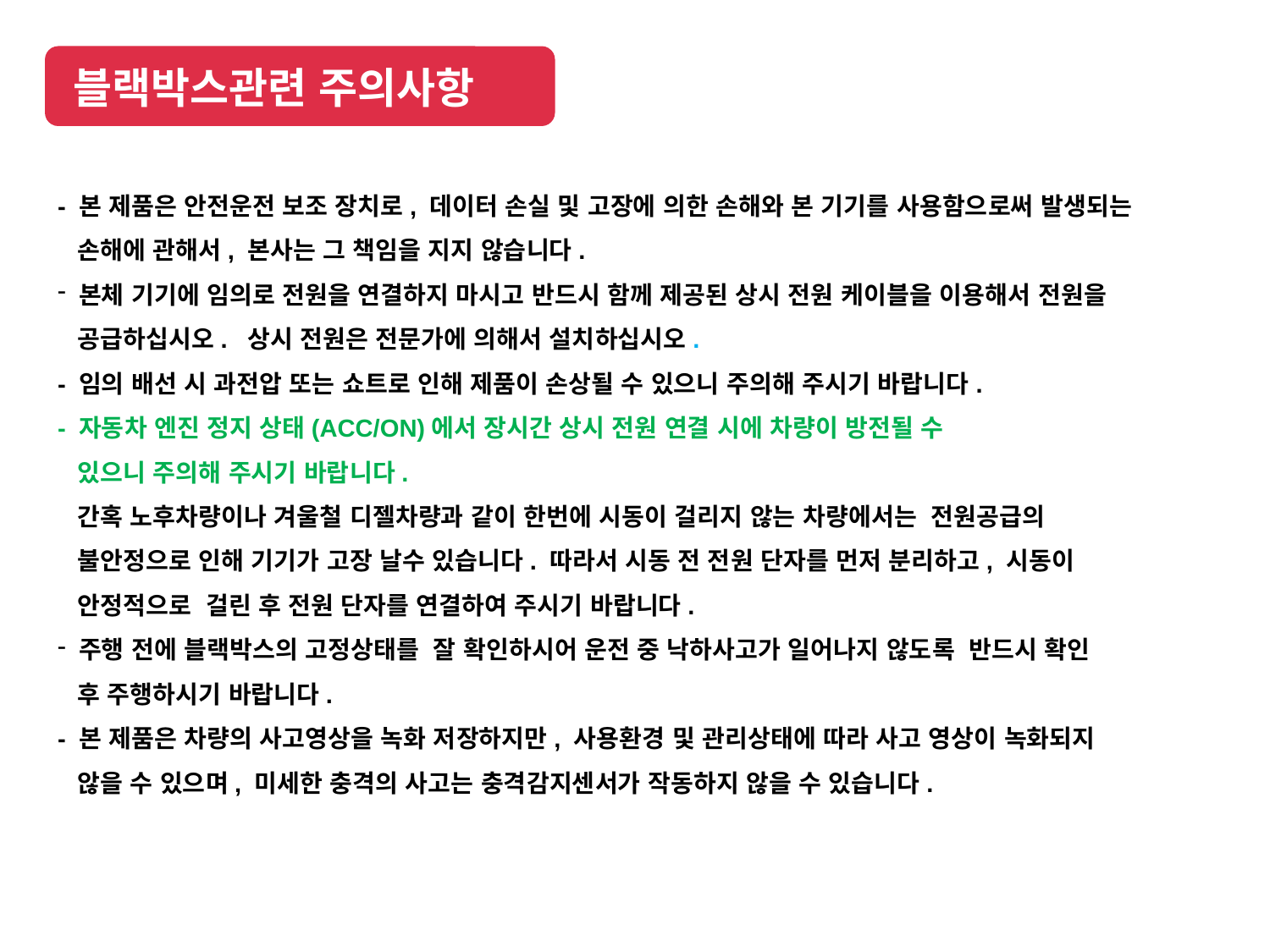

블랙박스관련 주의사항
블랙박스관련 주의사항
- 본 제품은 안전운전 보조 장치로, 데이터 손실 및 고장에 의한 손해와 본 기기를 사용함으로써 발생되는
  손해에 관해서, 본사는 그 책임을 지지 않습니다.
 본체 기기에 임의로 전원을 연결하지 마시고 반드시 함께 제공된 상시 전원 케이블을 이용해서 전원을
  공급하십시오.  상시 전원은 전문가에 의해서 설치하십시오.
- 임의 배선 시 과전압 또는 쇼트로 인해 제품이 손상될 수 있으니 주의해 주시기 바랍니다.
- 자동차 엔진 정지 상태(ACC/ON)에서 장시간 상시 전원 연결 시에 차량이 방전될 수
  있으니 주의해 주시기 바랍니다.
  간혹 노후차량이나 겨울철 디젤차량과 같이 한번에 시동이 걸리지 않는 차량에서는  전원공급의
  불안정으로 인해 기기가 고장 날수 있습니다. 따라서 시동 전 전원 단자를 먼저 분리하고, 시동이
  안정적으로  걸린 후 전원 단자를 연결하여 주시기 바랍니다.
 주행 전에 블랙박스의 고정상태를  잘 확인하시어 운전 중 낙하사고가 일어나지 않도록  반드시 확인
  후 주행하시기 바랍니다.
- 본 제품은 차량의 사고영상을 녹화 저장하지만, 사용환경 및 관리상태에 따라 사고 영상이 녹화되지
  않을 수 있으며, 미세한 충격의 사고는 충격감지센서가 작동하지 않을 수 있습니다.